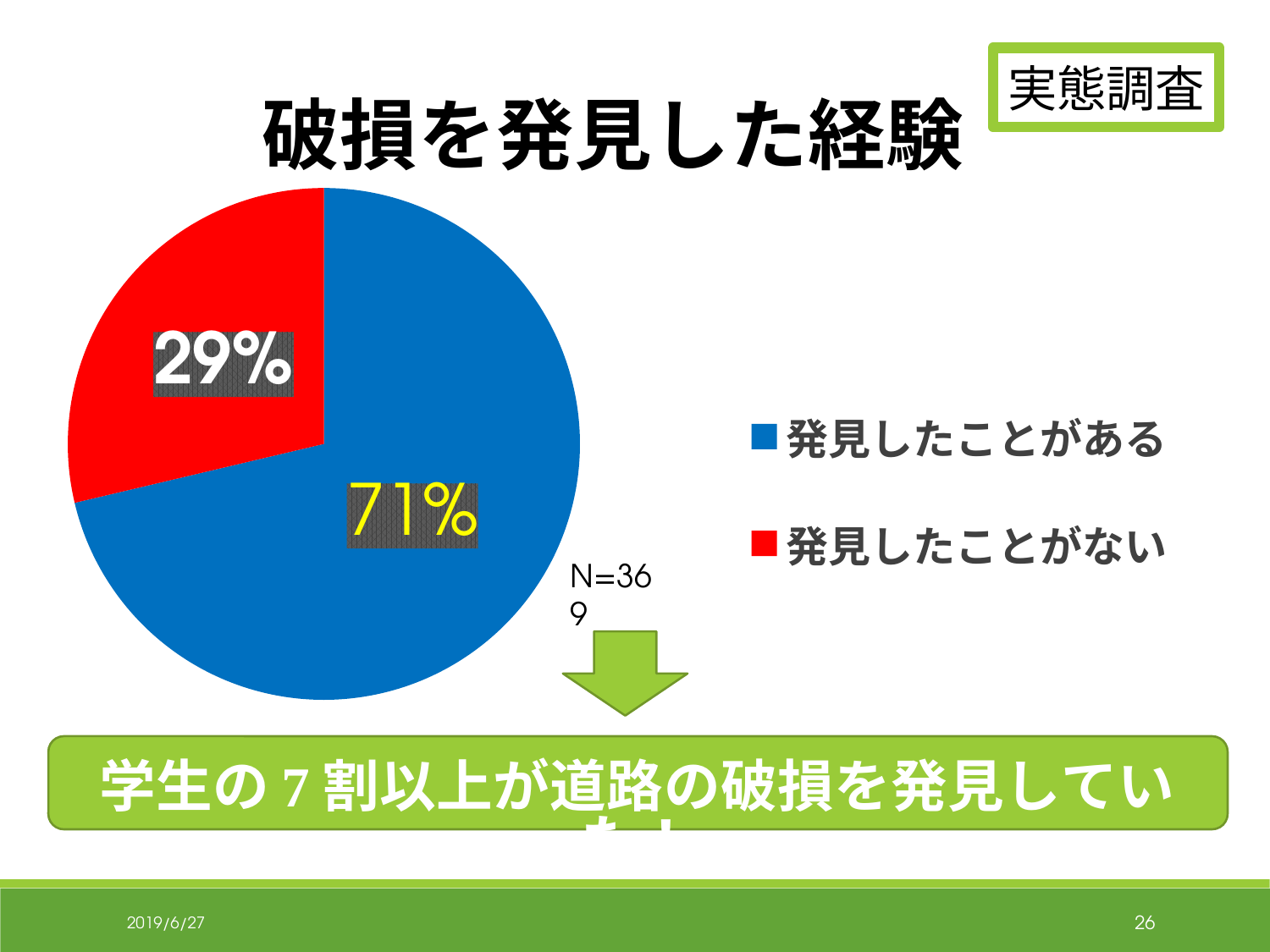

### Chart: 破損を発見した経験

| Category | 破損を発見した経験 |
|---|---|
| 発見したことがある | 71.3 |
| 発見したことがない | 28.7 |
実態調査
N=369

2019/6/27
26